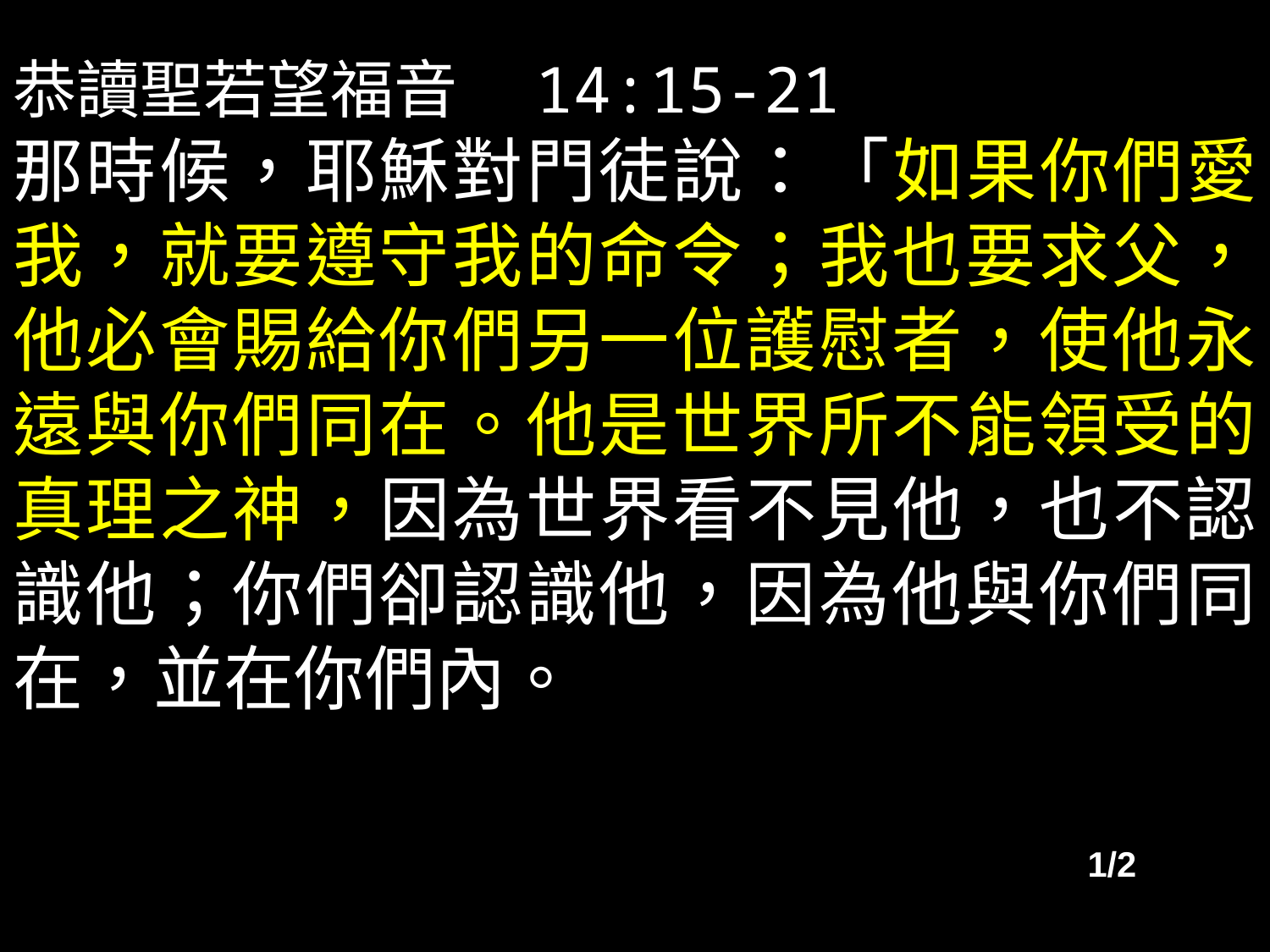

恭讀聖若望福音　14:15-21
那時候，耶穌對門徒說：「如果你們愛我，就要遵守我的命令；我也要求父，他必會賜給你們另一位護慰者，使他永遠與你們同在。他是世界所不能領受的真理之神，因為世界看不見他，也不認識他；你們卻認識他，因為他與你們同在，並在你們內。
1/2